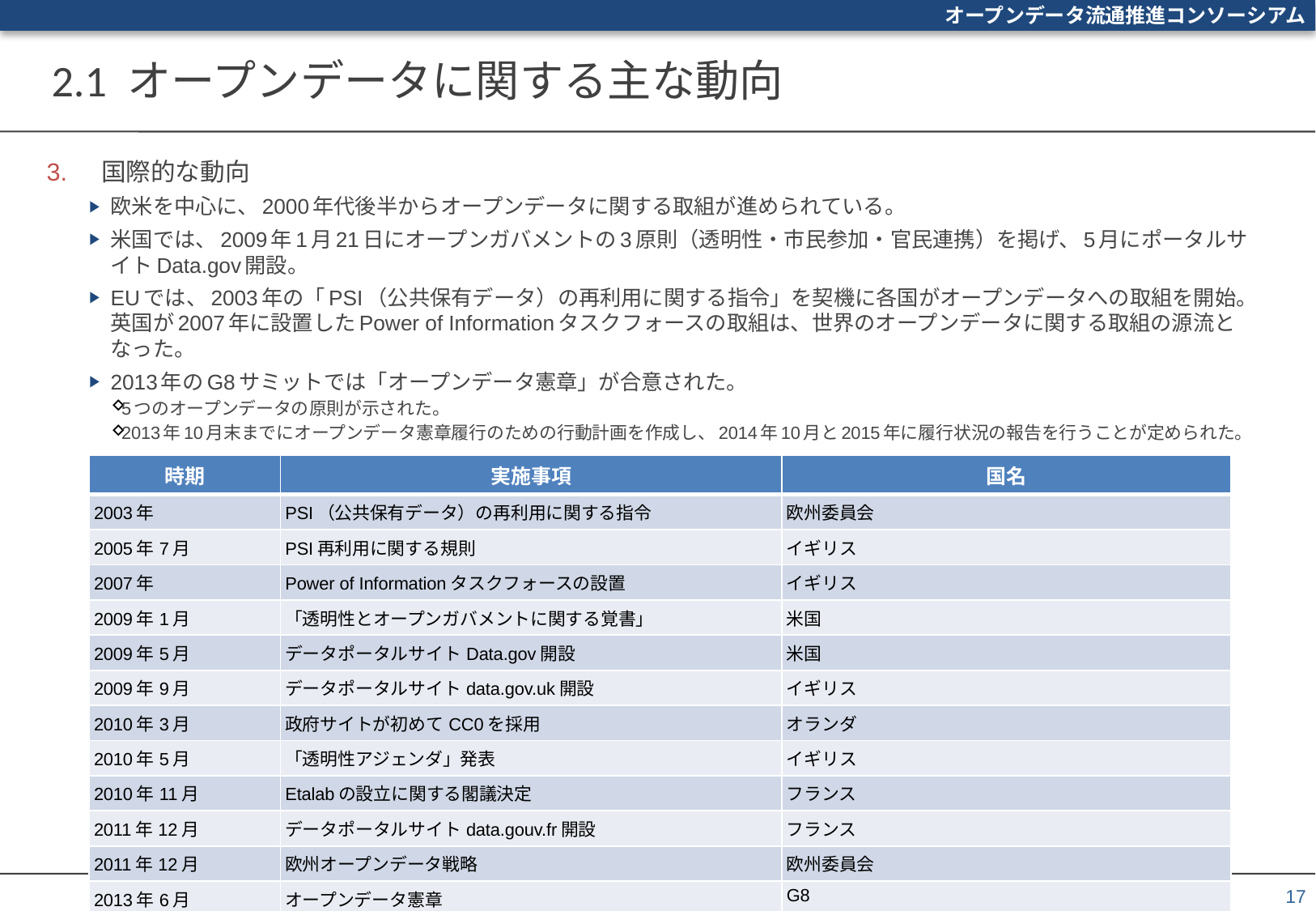

# 2.1 オープンデータに関する主な動向
国際的な動向
欧米を中心に、2000年代後半からオープンデータに関する取組が進められている。
米国では、2009年1月21日にオープンガバメントの3原則（透明性・市民参加・官民連携）を掲げ、5月にポータルサイトData.gov開設。
EUでは、2003年の「PSI（公共保有データ）の再利用に関する指令」を契機に各国がオープンデータへの取組を開始。英国が2007年に設置したPower of Informationタスクフォースの取組は、世界のオープンデータに関する取組の源流となった。
2013年のG8サミットでは「オープンデータ憲章」が合意された。
5つのオープンデータの原則が示された。
2013年10月末までにオープンデータ憲章履行のための行動計画を作成し、2014年10月と2015年に履行状況の報告を行うことが定められた。

| 時期 | 実施事項 | 国名 |
| --- | --- | --- |
| 2003年 | PSI（公共保有データ）の再利用に関する指令 | 欧州委員会 |
| 2005年7月 | PSI再利用に関する規則 | イギリス |
| 2007年 | Power of Informationタスクフォースの設置 | イギリス |
| 2009年1月 | 「透明性とオープンガバメントに関する覚書」 | 米国 |
| 2009年5月 | データポータルサイトData.gov開設 | 米国 |
| 2009年9月 | データポータルサイトdata.gov.uk開設 | イギリス |
| 2010年3月 | 政府サイトが初めてCC0を採用 | オランダ |
| 2010年5月 | 「透明性アジェンダ」発表 | イギリス |
| 2010年11月 | Etalabの設立に関する閣議決定 | フランス |
| 2011年12月 | データポータルサイトdata.gouv.fr開設 | フランス |
| 2011年12月 | 欧州オープンデータ戦略 | 欧州委員会 |
| 2013年6月 | オープンデータ憲章 | G8 |
17